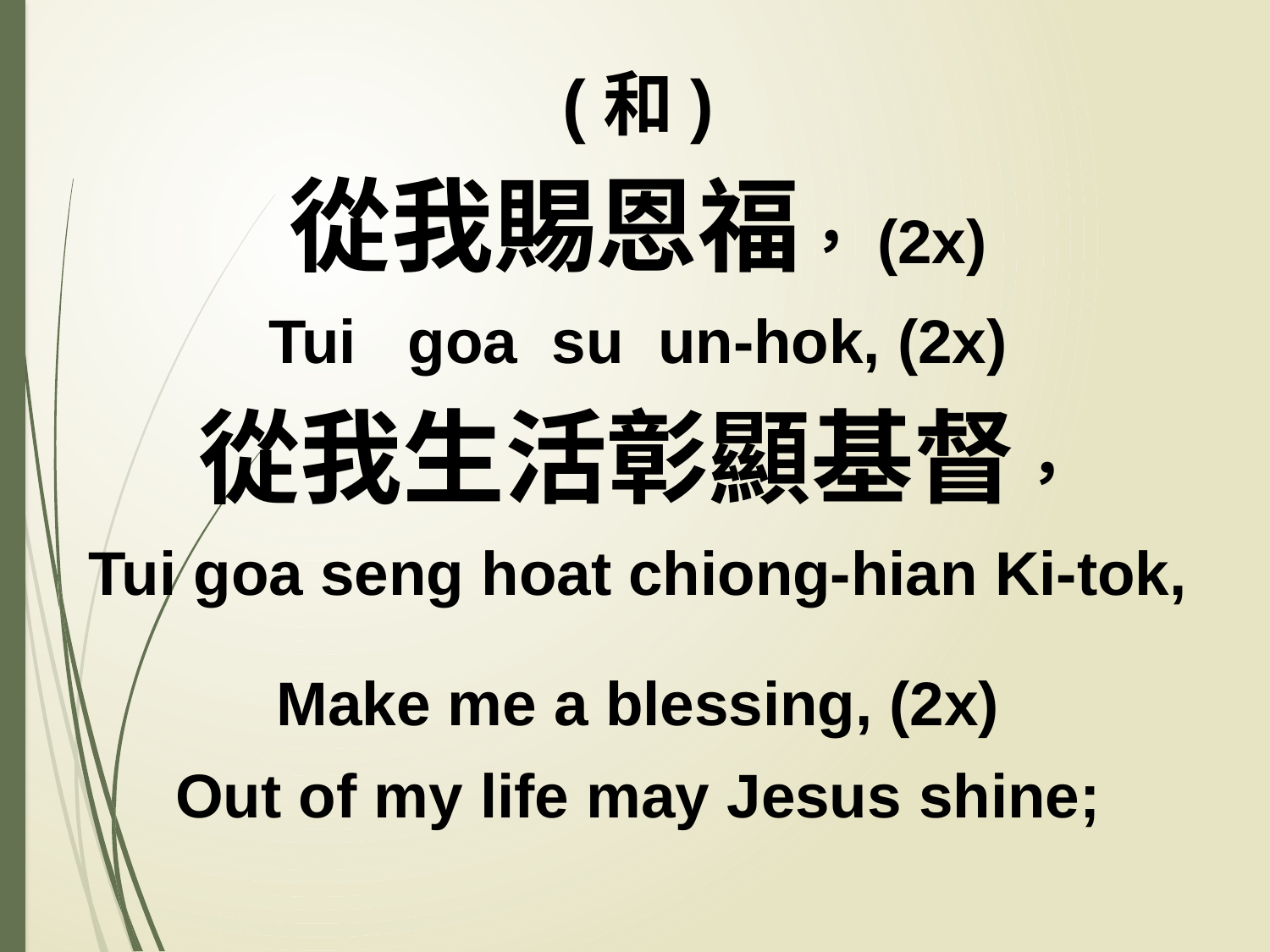

(和)
從我賜恩福，(2x)
Tui   goa  su  un-hok, (2x)
從我生活彰顯基督，
Tui goa seng hoat chiong-hian Ki-tok,

Make me a blessing, (2x)
Out of my life may Jesus shine;